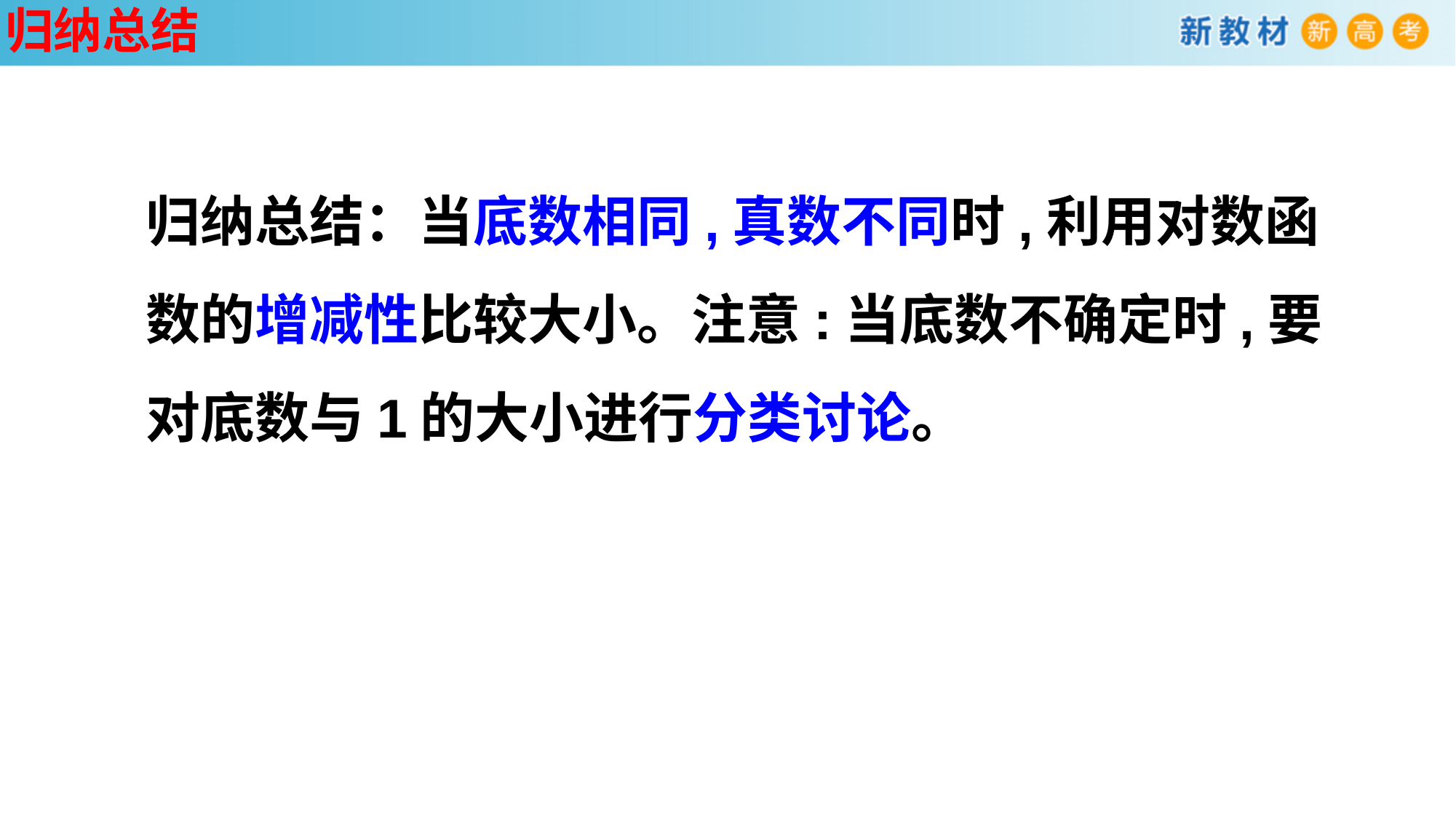

归纳总结

归纳总结：当底数相同,真数不同时,利用对数函数的增减性比较大小。注意:当底数不确定时,要对底数与1的大小进行分类讨论。